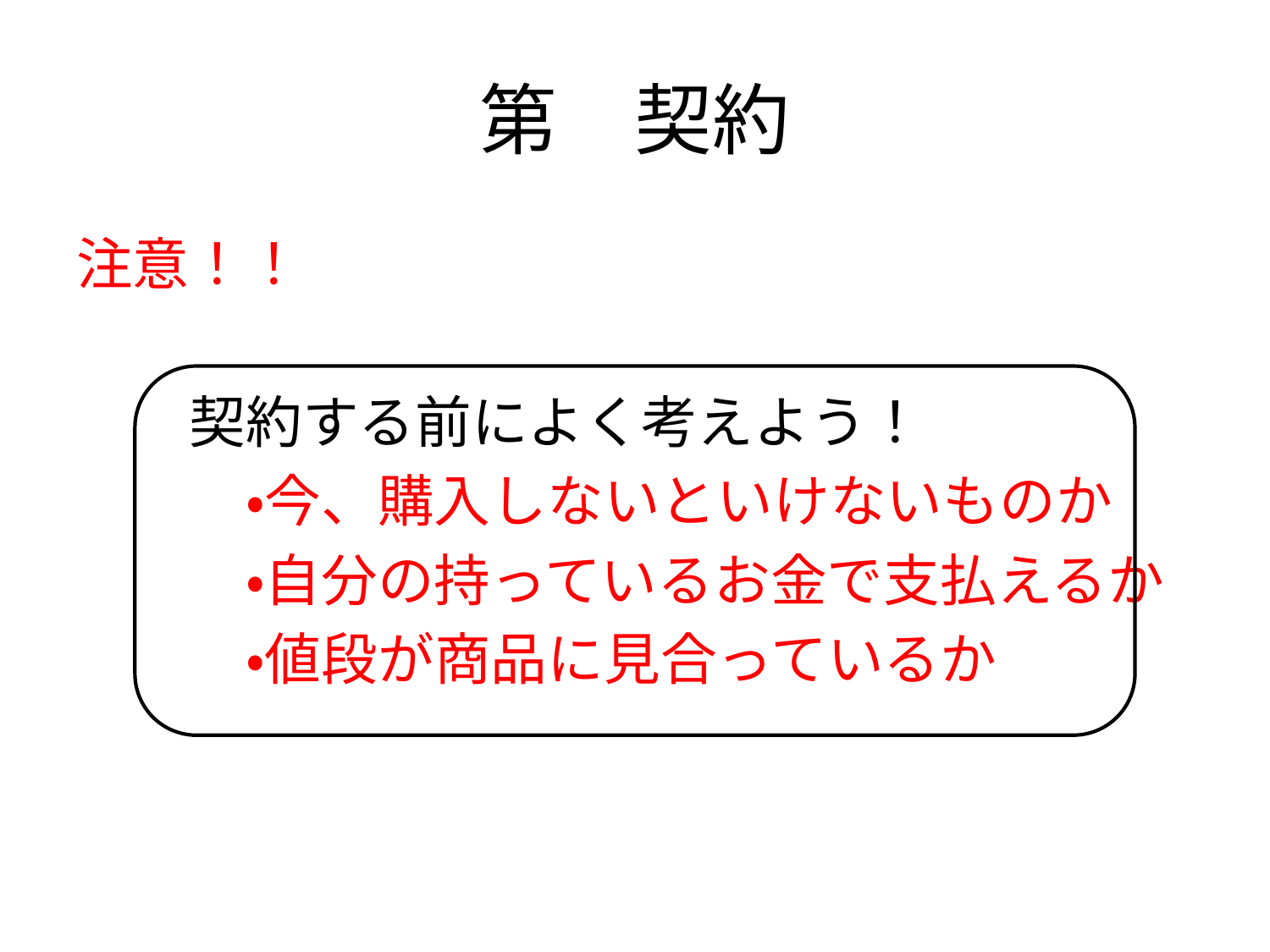

# 第　契約
注意！！

　　契約する前によく考えよう！
　　　・今、購入しないといけないものか
　　　・自分の持っているお金で支払えるか
　　　・値段が商品に見合っているか